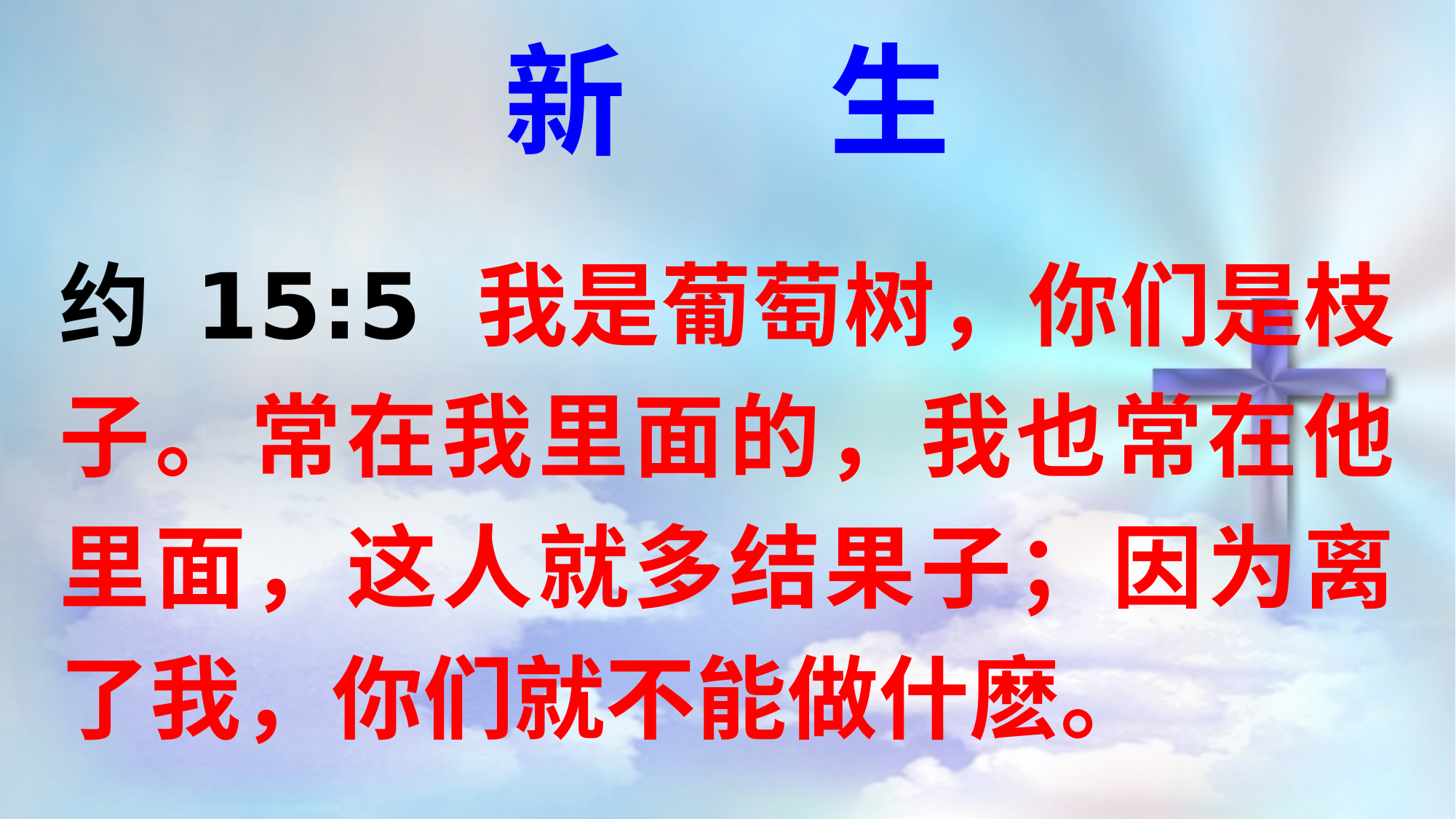

新   生
约 15:5 我是葡萄树，你们是枝子。常在我里面的，我也常在他里面，这人就多结果子；因为离了我，你们就不能做什麽。